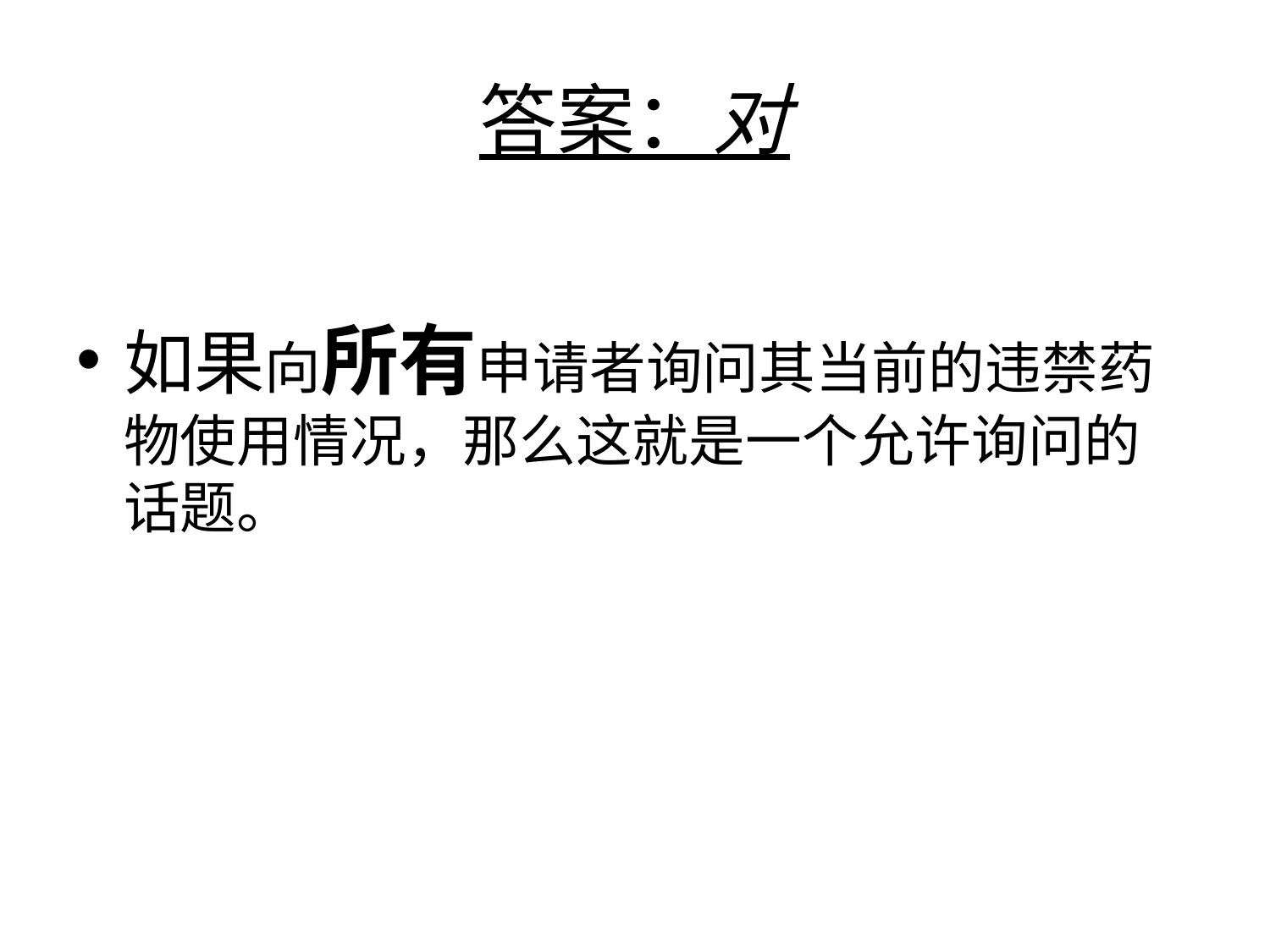

# 答案：对

如果向所有申请者询问其当前的违禁药物使用情况，那么这就是一个允许询问的话题。